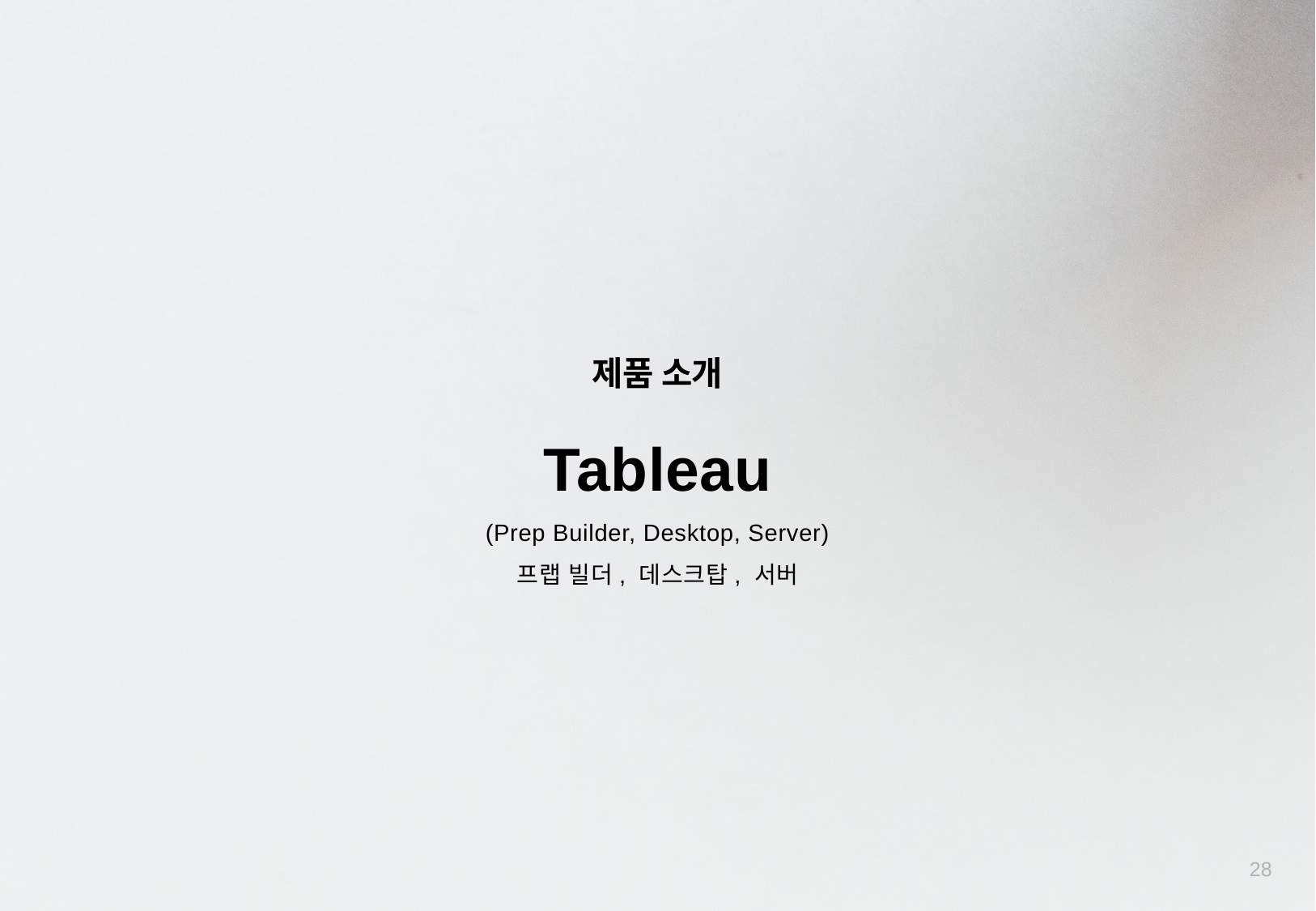

제품 소개
Tableau
(Prep Builder, Desktop, Server)
프랩 빌더, 데스크탑, 서버
28